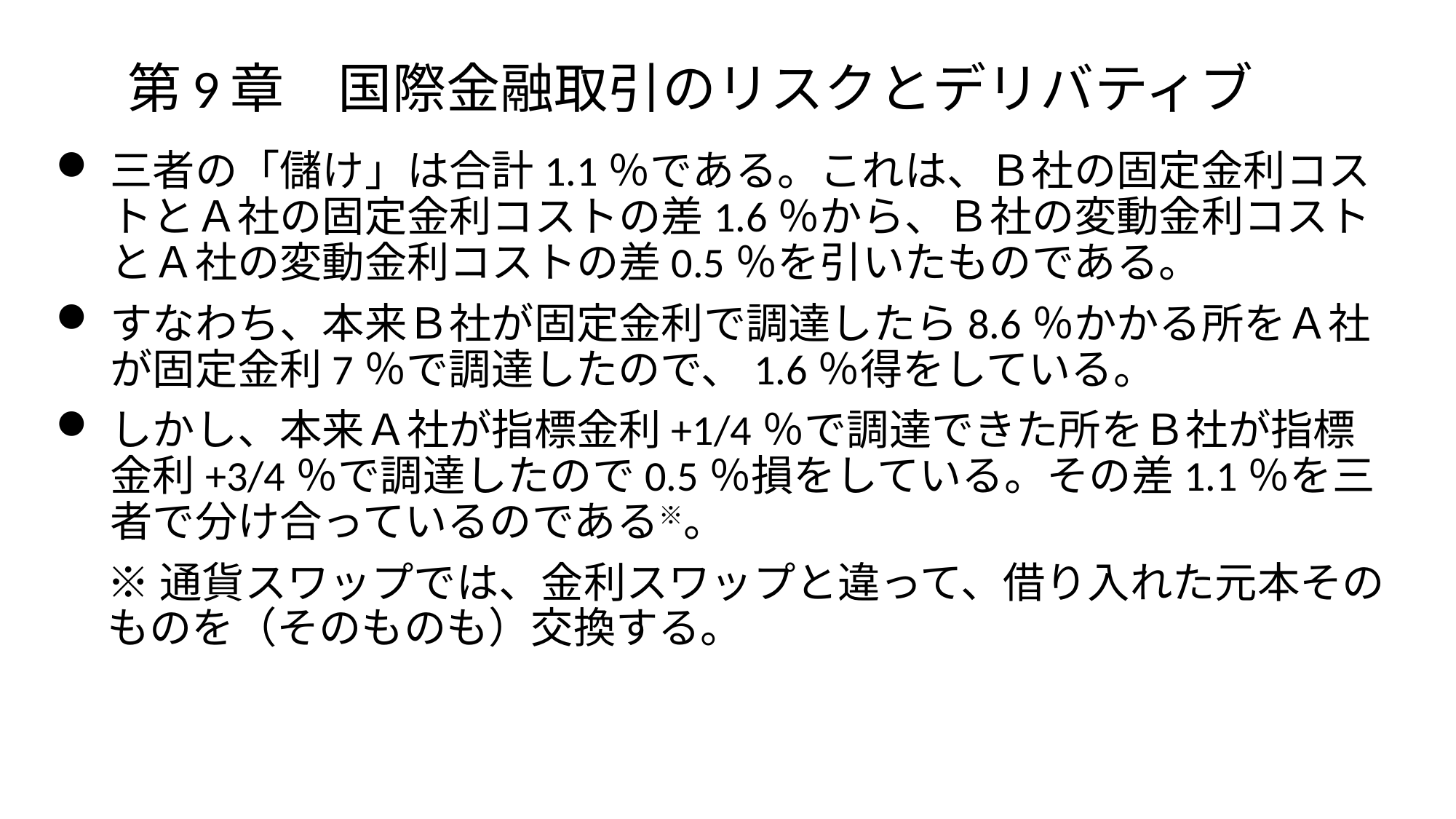

# 第9章　国際金融取引のリスクとデリバティブ
三者の「儲け」は合計1.1％である。これは、Ｂ社の固定金利コストとＡ社の固定金利コストの差1.6％から、Ｂ社の変動金利コストとＡ社の変動金利コストの差0.5％を引いたものである。
すなわち、本来Ｂ社が固定金利で調達したら8.6％かかる所をＡ社が固定金利7％で調達したので、1.6％得をしている。
しかし、本来Ａ社が指標金利+1/4％で調達できた所をＢ社が指標金利+3/4％で調達したので0.5％損をしている。その差1.1％を三者で分け合っているのである※。
※通貨スワップでは、金利スワップと違って、借り入れた元本そのものを（そのものも）交換する。